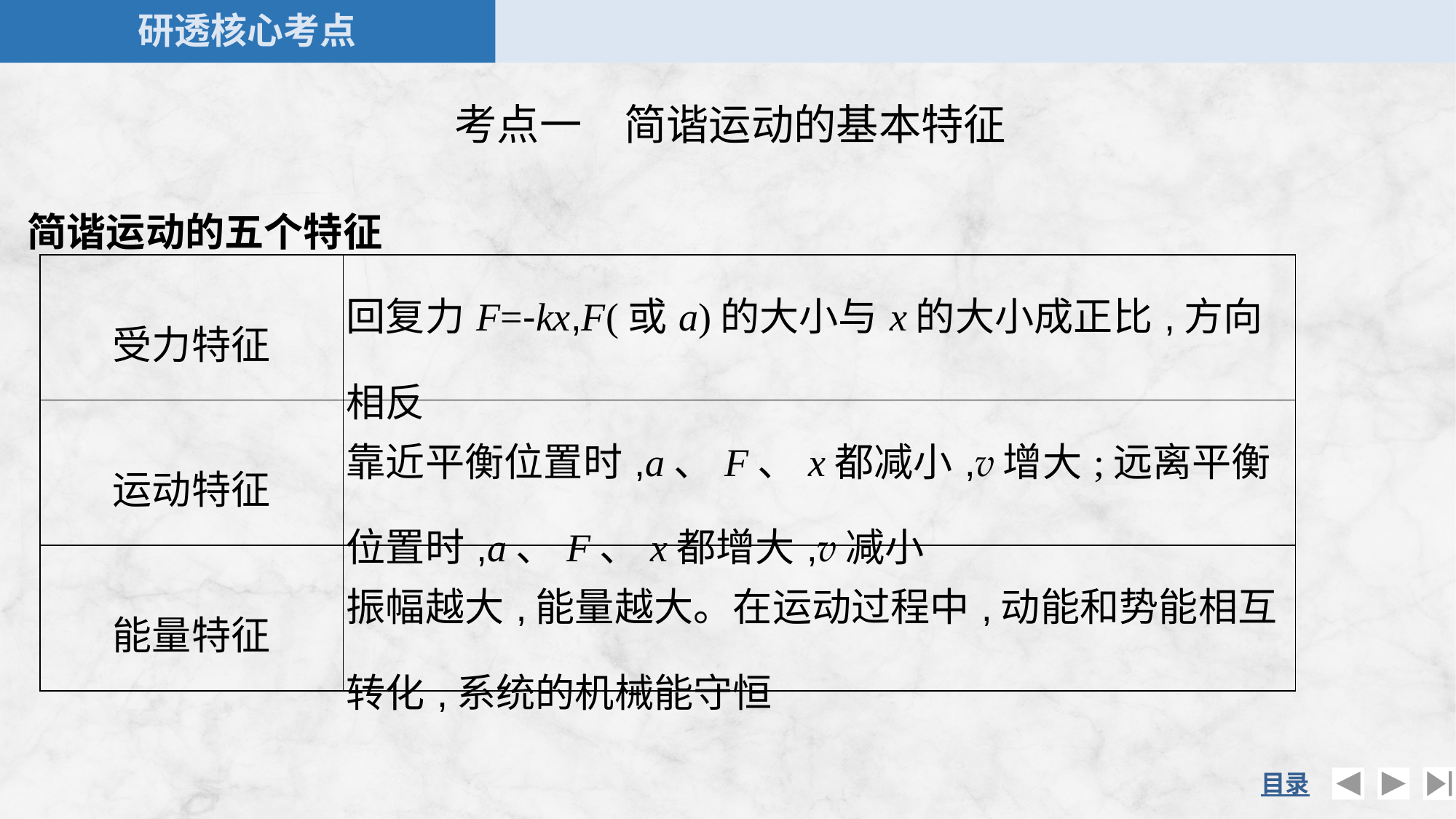

考点一　简谐运动的基本特征
简谐运动的五个特征
| 受力特征 | 回复力F=-kx,F(或a)的大小与x的大小成正比,方向相反 |
| --- | --- |
| 运动特征 | 靠近平衡位置时,a、F、x都减小,v增大;远离平衡位置时,a、F、x都增大,v减小 |
| 能量特征 | 振幅越大,能量越大。在运动过程中,动能和势能相互转化,系统的机械能守恒 |